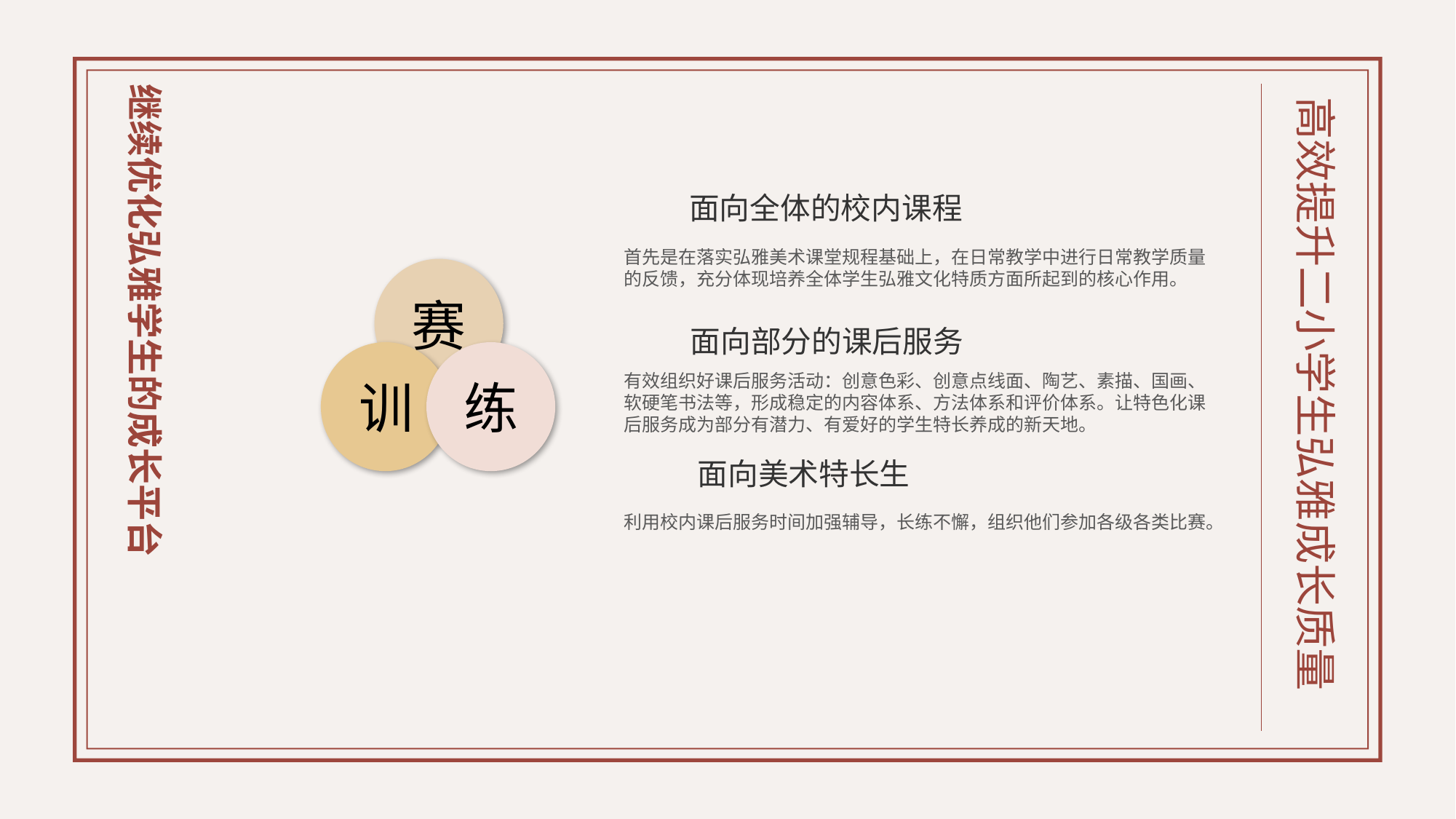

继续优化弘雅学生的成长平台
高效提升二小学生弘雅成长质量
面向全体的校内课程
首先是在落实弘雅美术课堂规程基础上，在日常教学中进行日常教学质量的反馈，充分体现培养全体学生弘雅文化特质方面所起到的核心作用。

赛
面向部分的课后服务

训

练
有效组织好课后服务活动：创意色彩、创意点线面、陶艺、素描、国画、软硬笔书法等，形成稳定的内容体系、方法体系和评价体系。让特色化课后服务成为部分有潜力、有爱好的学生特长养成的新天地。
面向美术特长生
利用校内课后服务时间加强辅导，长练不懈，组织他们参加各级各类比赛。